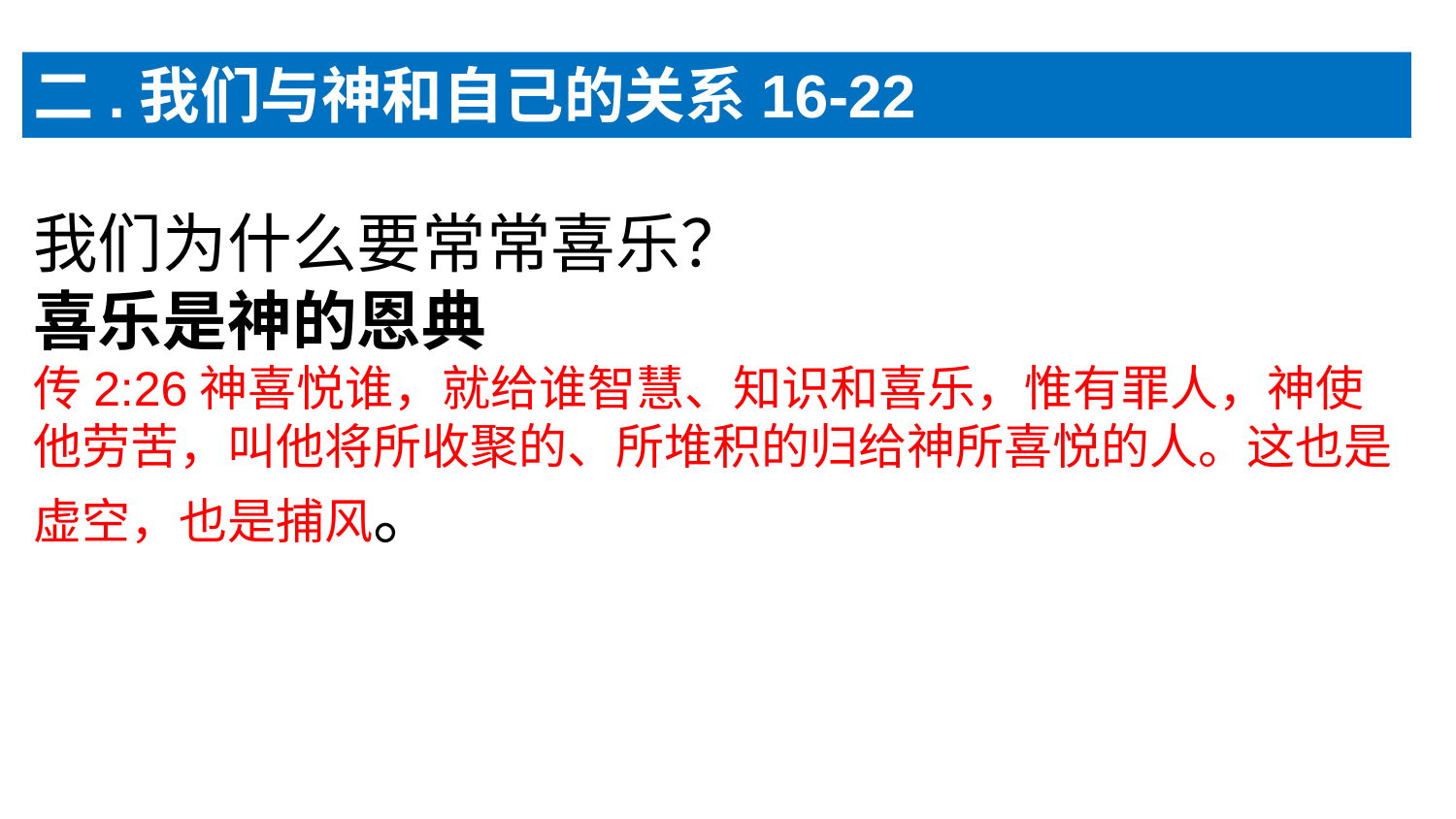

二.我们与神和自己的关系16-22

我们为什么要常常喜乐？
喜乐是神的恩典
传2:26神喜悦谁，就给谁智慧、知识和喜乐，惟有罪人，神使他劳苦，叫他将所收聚的、所堆积的归给神所喜悦的人。这也是虚空，也是捕风。
8